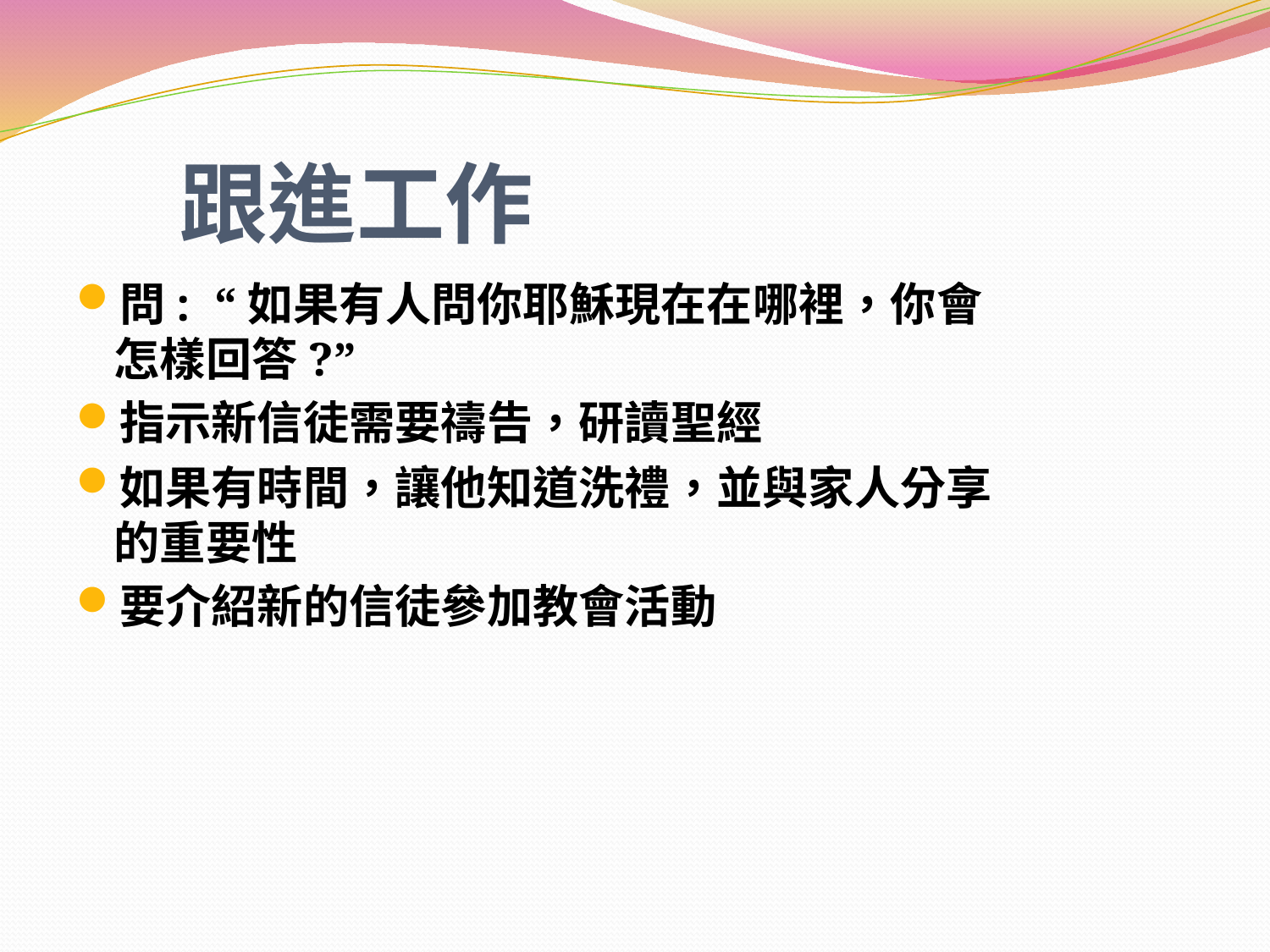

# 跟進工作
問:  “如果有人問你耶穌現在在哪裡，你會怎樣回答?”
指示新信徒需要禱告，研讀聖經
如果有時間，讓他知道洗禮，並與家人分享的重要性
要介紹新的信徒參加教會活動